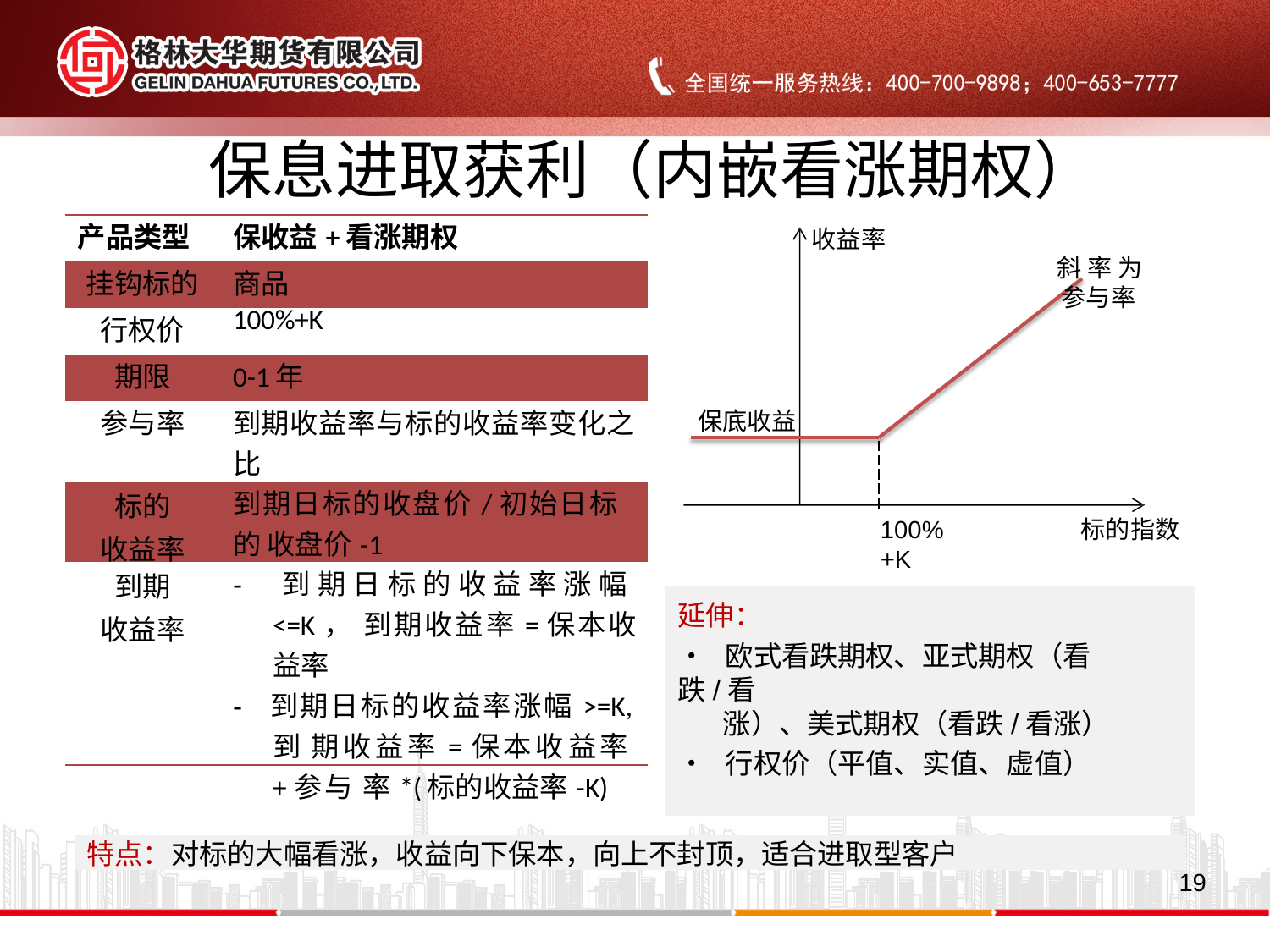

19
# 保息进取获利（内嵌看涨期权）
| 产品类型 | 保收益+看涨期权 |
| --- | --- |
| 挂钩标的 | 商品 |
| 行权价 | 100%+K |
| 期限 | 0-1年 |
| 参与率 | 到期收益率与标的收益率变化之 比 |
| 标的 收益率 | 到期日标的收盘价/初始日标的 收盘价-1 |
| 到期 收益率 | - 到期日标的收益率涨幅<=K， 到期收益率=保本收益率 - 到期日标的收益率涨幅>=K,到 期收益率=保本收益率+参与 率\*(标的收益率-K) |
收益率
斜 率 为
参与率

保底收益

100%+K
标的指数

延伸：
•	欧式看跌期权、亚式期权（看跌/看
涨）、美式期权（看跌/看涨）
•	行权价（平值、实值、虚值）
特点：对标的大幅看涨，收益向下保本，向上不封顶，适合进取型客户